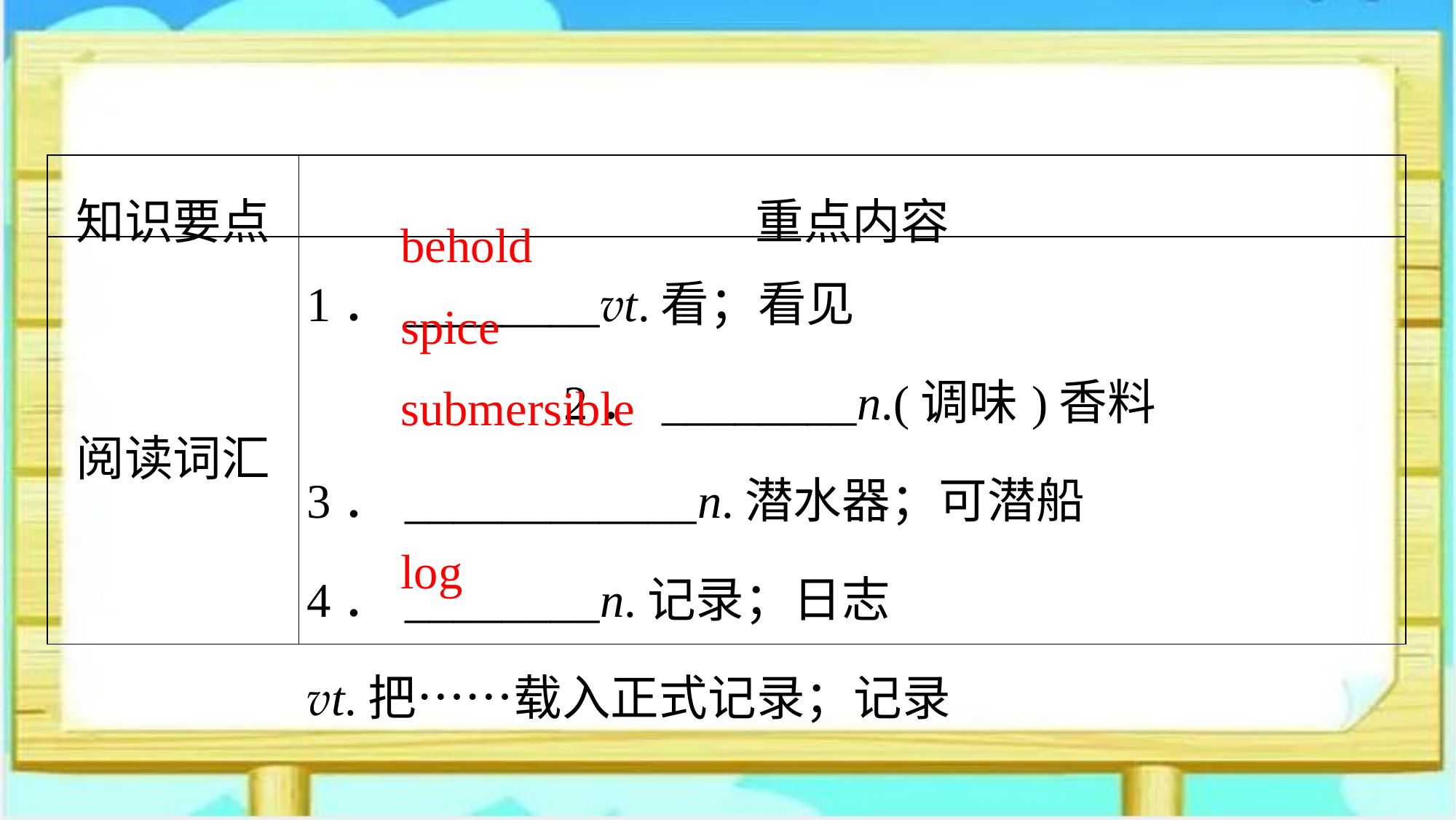

| 知识要点 | 重点内容 |
| --- | --- |
| 阅读词汇 | 1．\_\_\_\_\_\_\_\_vt.看；看见　　　　　 　　　　　　　　　　2．\_\_\_\_\_\_\_\_n.(调味)香料 3．\_\_\_\_\_\_\_\_\_\_\_\_n.潜水器；可潜船 4．\_\_\_\_\_\_\_\_n.记录；日志 vt.把……载入正式记录；记录 |
behold
spice
submersible
log